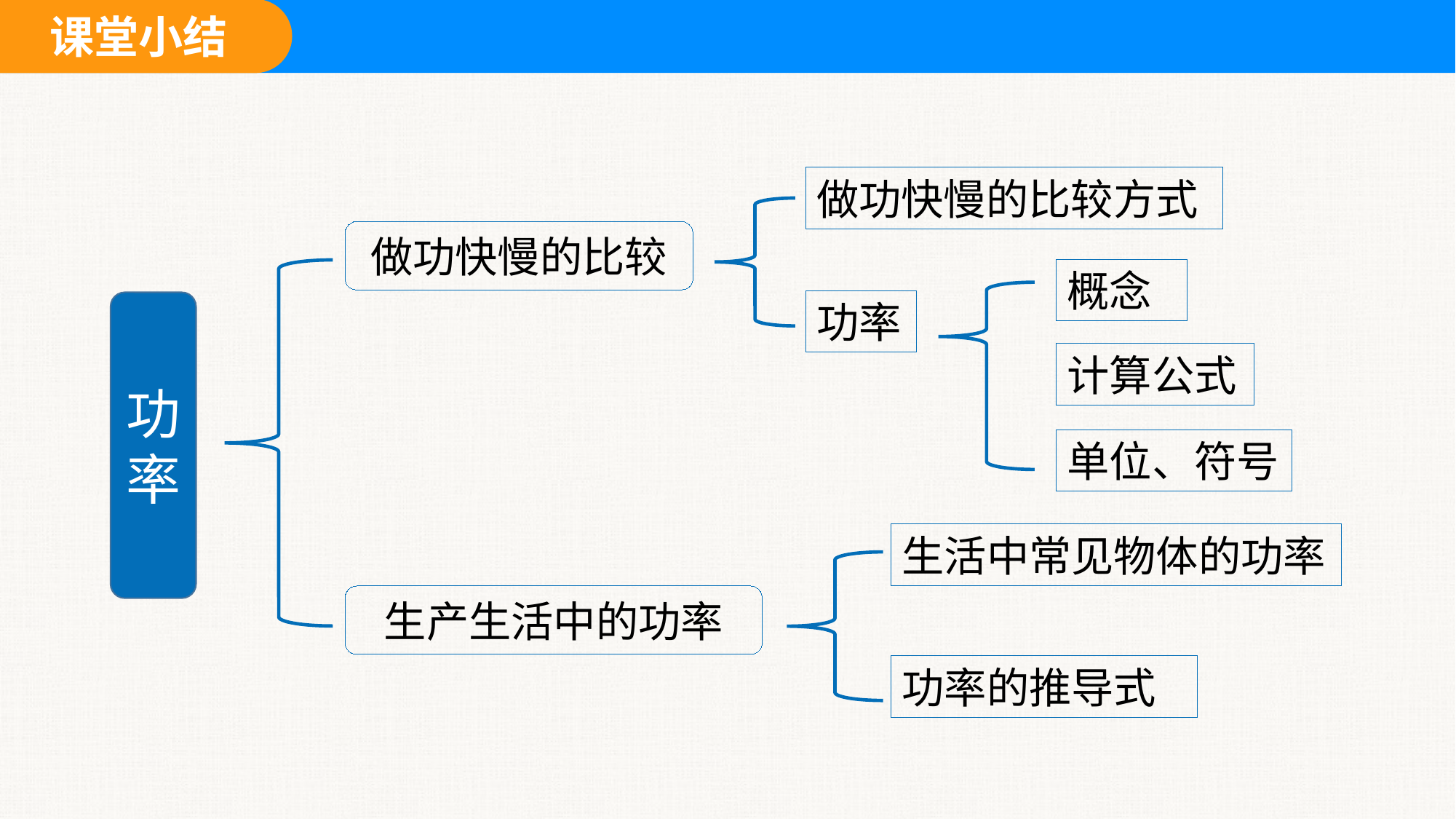

做功快慢的比较方式

做功快慢的比较
概念

功率
功率
计算公式
单位、符号
生活中常见物体的功率

生产生活中的功率
功率的推导式